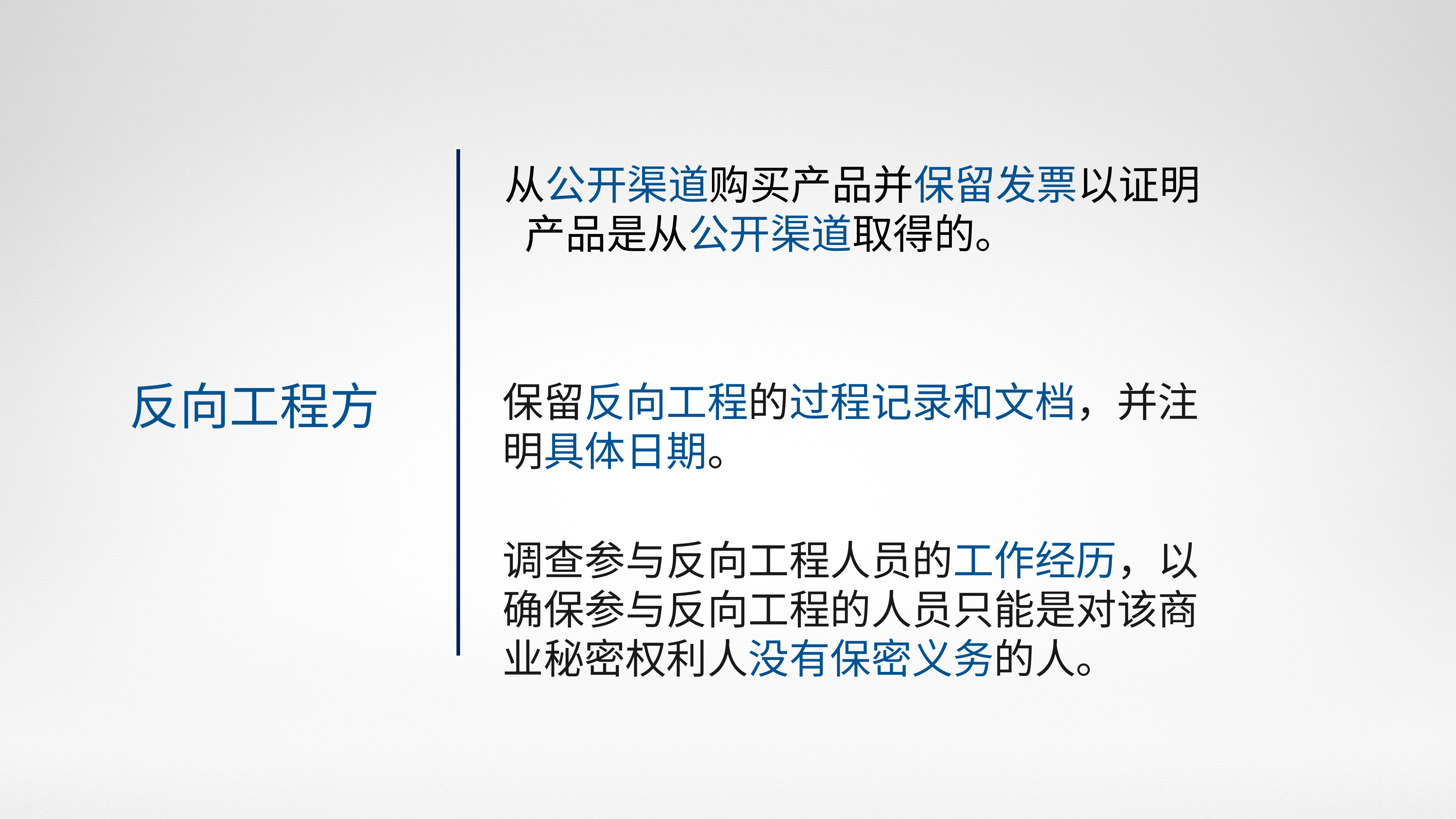

从公开渠道购买产品并保留发票以证明产品是从公开渠道取得的。

反向工程方
保留反向工程的过程记录和文档，并注明具体日期。
调查参与反向工程人员的工作经历，以确保参与反向工程的人员只能是对该商业秘密权利人没有保密义务的人。